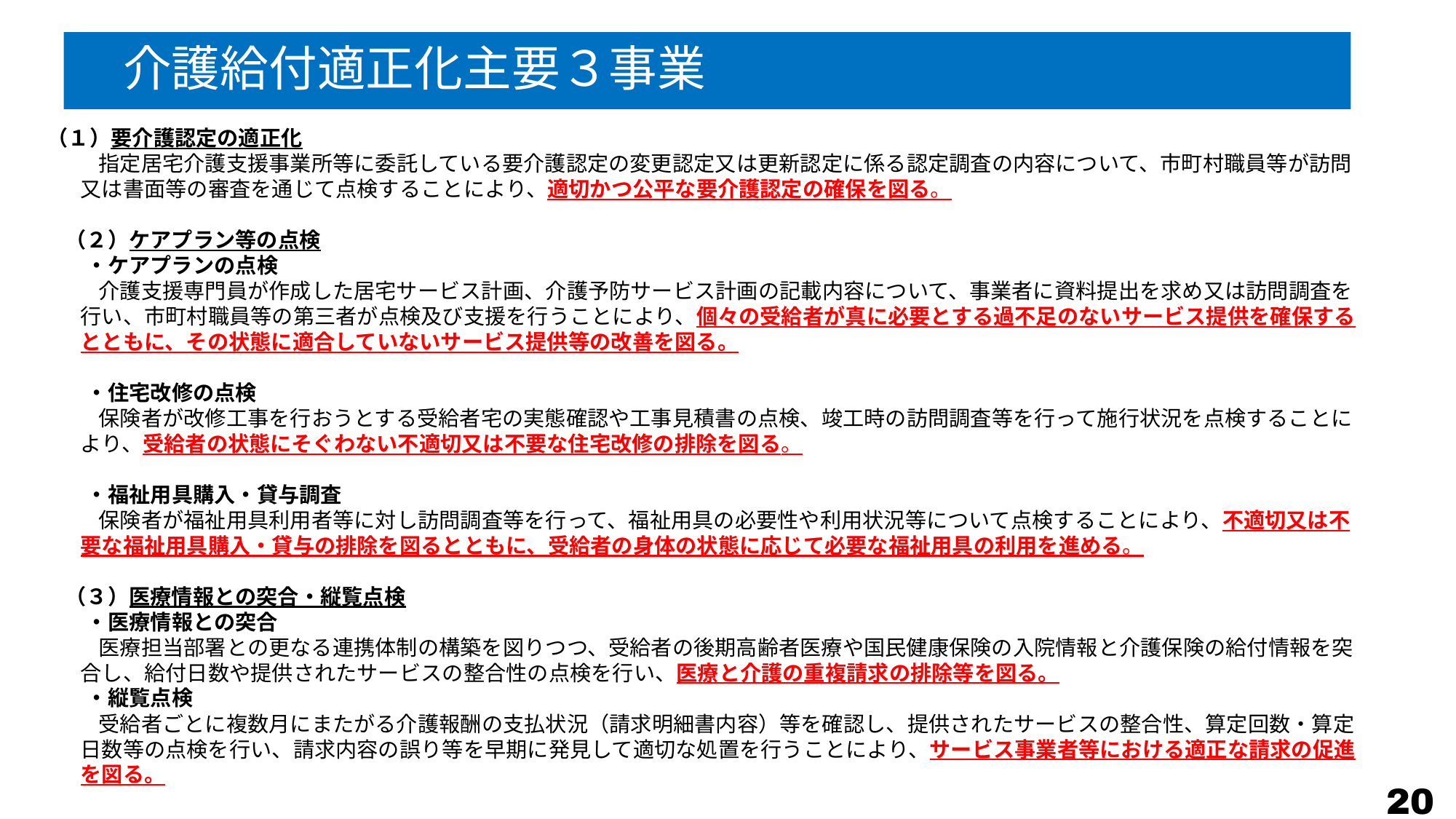

介護給付適正化主要３事業
（１）要介護認定の適正化
指定居宅介護支援事業所等に委託している要介護認定の変更認定又は更新認定に係る認定調査の内容について、市町村職員等が訪問又は書面等の審査を通じて点検することにより、適切かつ公平な要介護認定の確保を図る。

（２）ケアプラン等の点検
　・ケアプランの点検
介護支援専門員が作成した居宅サービス計画、介護予防サービス計画の記載内容について、事業者に資料提出を求め又は訪問調査を行い、市町村職員等の第三者が点検及び支援を行うことにより、個々の受給者が真に必要とする過不足のないサービス提供を確保するとともに、その状態に適合していないサービス提供等の改善を図る。

　・住宅改修の点検
保険者が改修工事を行おうとする受給者宅の実態確認や工事見積書の点検、竣工時の訪問調査等を行って施行状況を点検することにより、受給者の状態にそぐわない不適切又は不要な住宅改修の排除を図る。

　・福祉用具購入・貸与調査
保険者が福祉用具利用者等に対し訪問調査等を行って、福祉用具の必要性や利用状況等について点検することにより、不適切又は不要な福祉用具購入・貸与の排除を図るとともに、受給者の身体の状態に応じて必要な福祉用具の利用を進める。

（３）医療情報との突合・縦覧点検
　・医療情報との突合
医療担当部署との更なる連携体制の構築を図りつつ、受給者の後期高齢者医療や国民健康保険の入院情報と介護保険の給付情報を突合し、給付日数や提供されたサービスの整合性の点検を行い、医療と介護の重複請求の排除等を図る。
　・縦覧点検
受給者ごとに複数月にまたがる介護報酬の支払状況（請求明細書内容）等を確認し、提供されたサービスの整合性、算定回数・算定日数等の点検を行い、請求内容の誤り等を早期に発見して適切な処置を行うことにより、サービス事業者等における適正な請求の促進を図る。
20